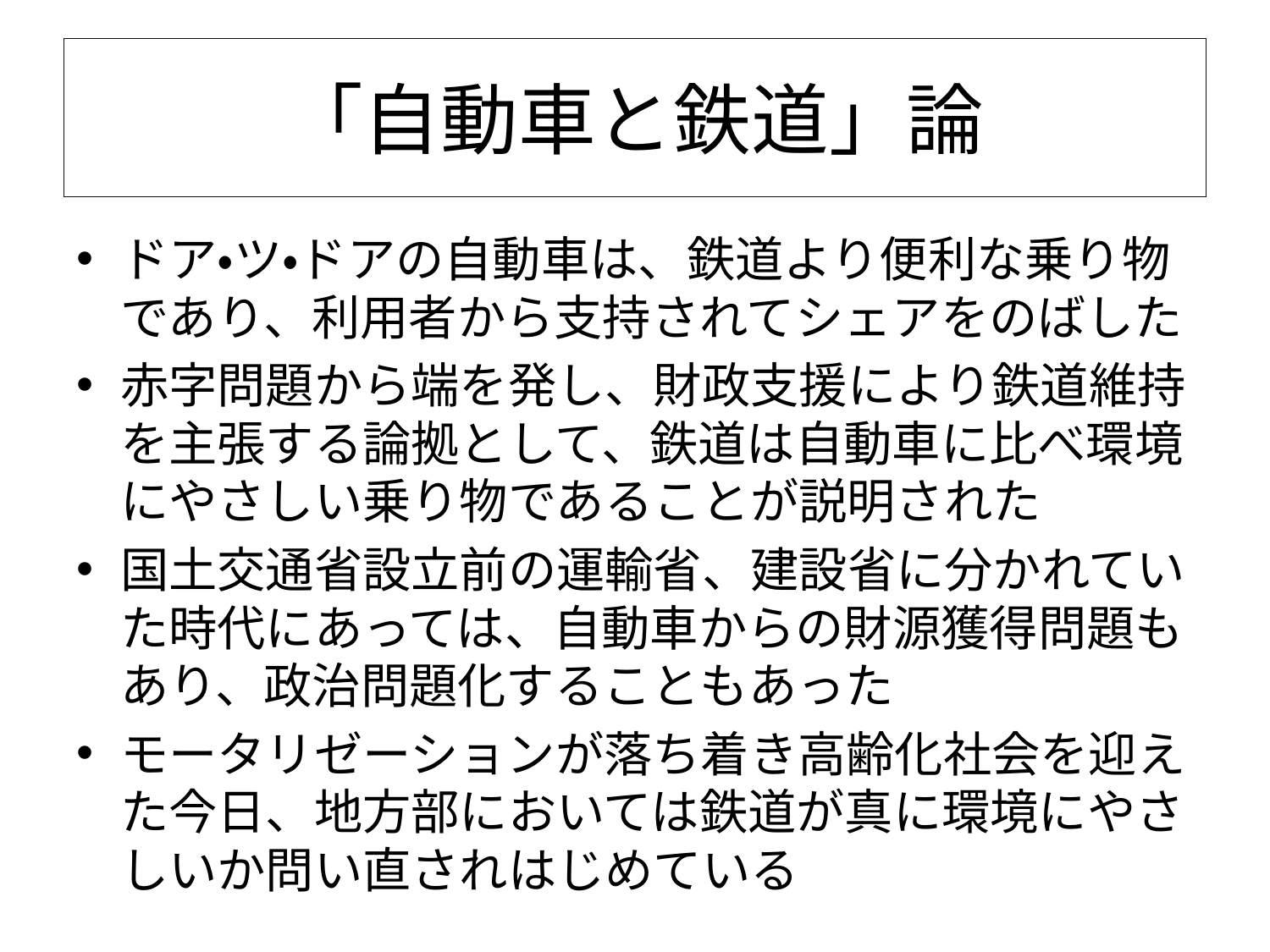

# 「自動車と鉄道」論
ドア・ツ・ドアの自動車は、鉄道より便利な乗り物であり、利用者から支持されてシェアをのばした
赤字問題から端を発し、財政支援により鉄道維持を主張する論拠として、鉄道は自動車に比べ環境にやさしい乗り物であることが説明された
国土交通省設立前の運輸省、建設省に分かれていた時代にあっては、自動車からの財源獲得問題もあり、政治問題化することもあった
モータリゼーションが落ち着き高齢化社会を迎えた今日、地方部においては鉄道が真に環境にやさしいか問い直されはじめている